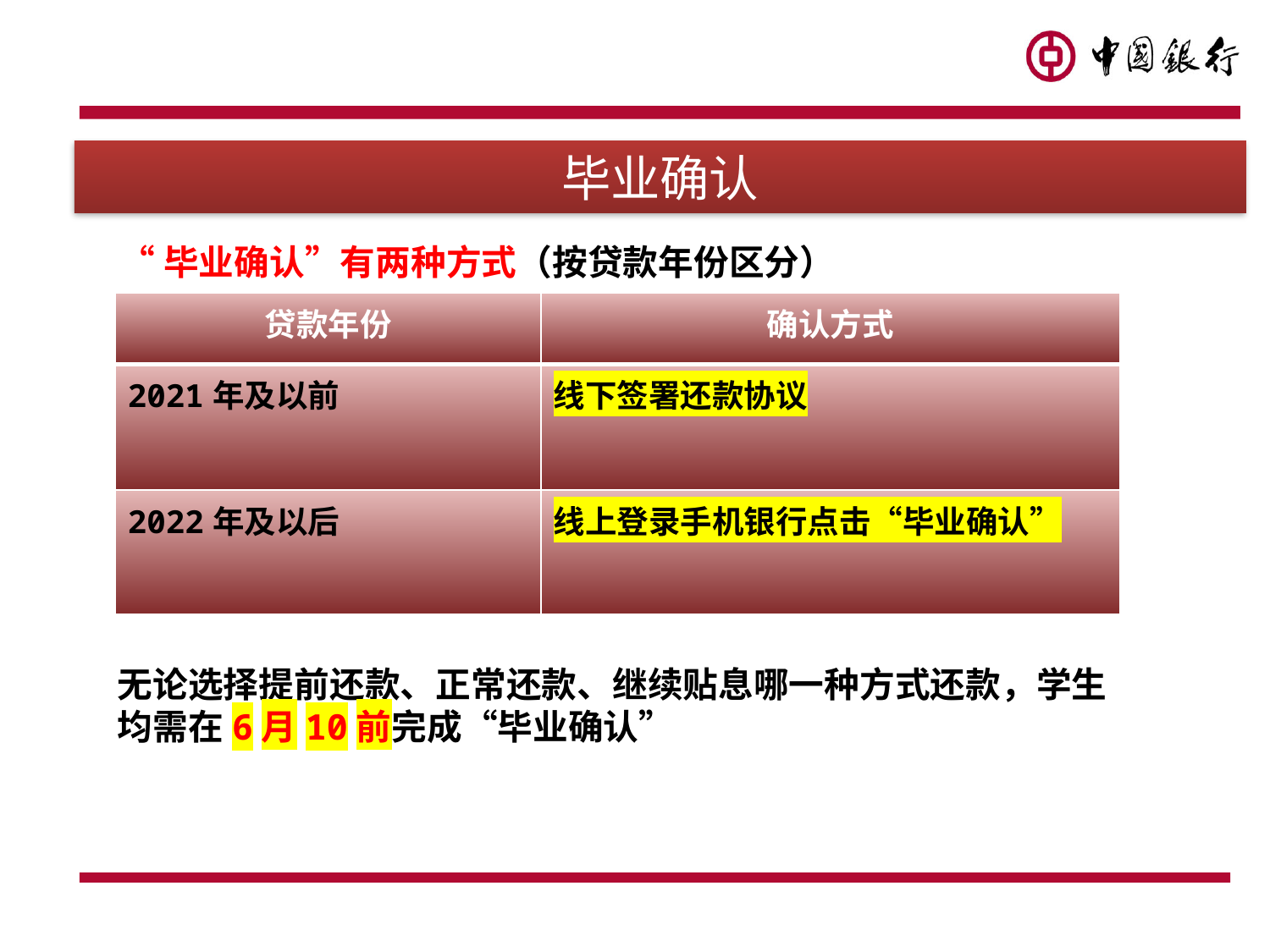

毕业确认
# “毕业确认”有两种方式（按贷款年份区分）
| 贷款年份 | 确认方式 |
| --- | --- |
| 2021年及以前 | 线下签署还款协议 |
| 2022年及以后 | 线上登录手机银行点击“毕业确认” |
无论选择提前还款、正常还款、继续贴息哪一种方式还款，学生均需在6月10前完成“毕业确认”